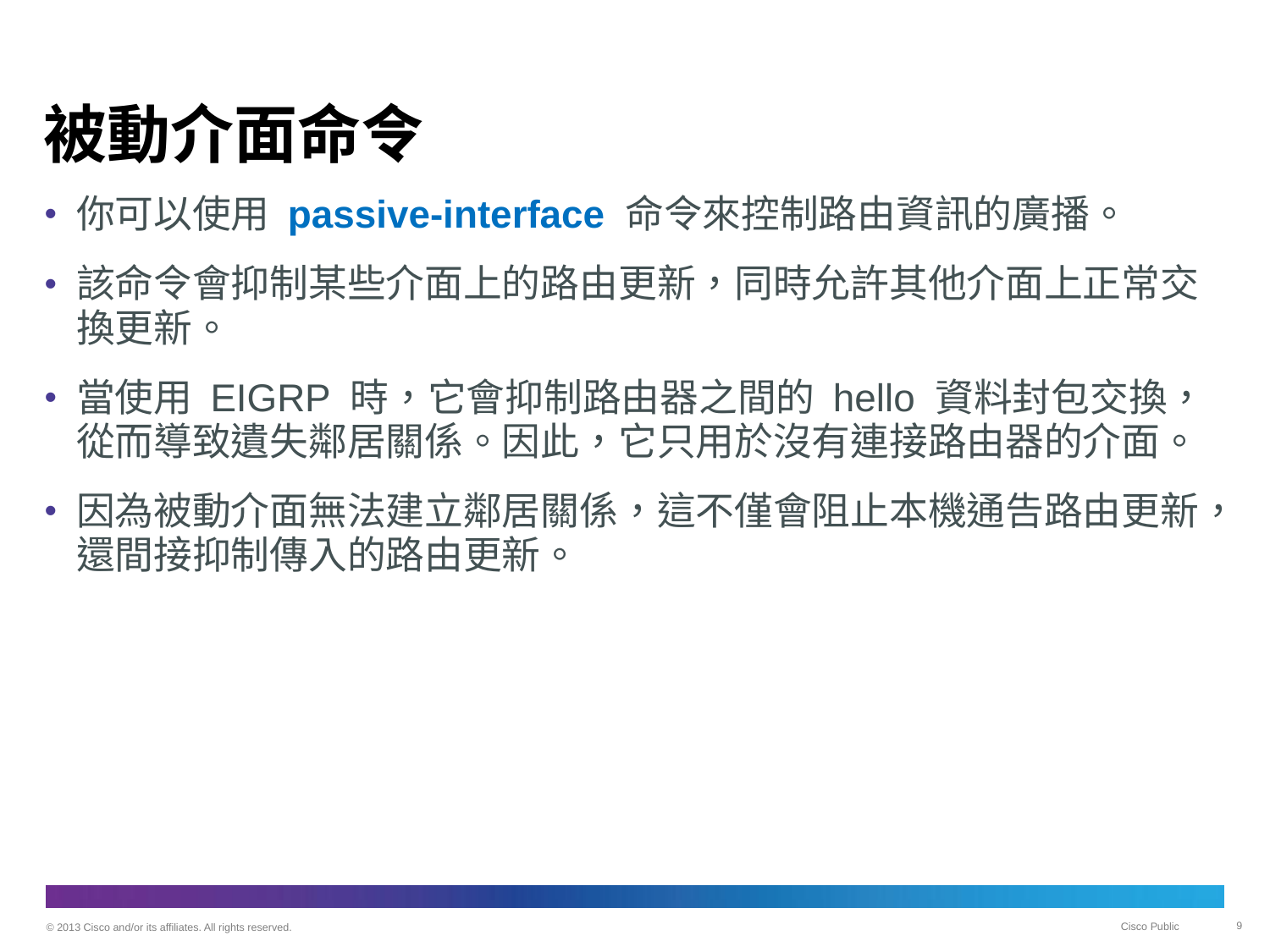

# 被動介面命令
你可以使用 passive-interface 命令來控制路由資訊的廣播。
該命令會抑制某些介面上的路由更新，同時允許其他介面上正常交換更新。
當使用 EIGRP 時，它會抑制路由器之間的 hello 資料封包交換，從而導致遺失鄰居關係。因此，它只用於沒有連接路由器的介面。
因為被動介面無法建立鄰居關係，這不僅會阻止本機通告路由更新，還間接抑制傳入的路由更新。